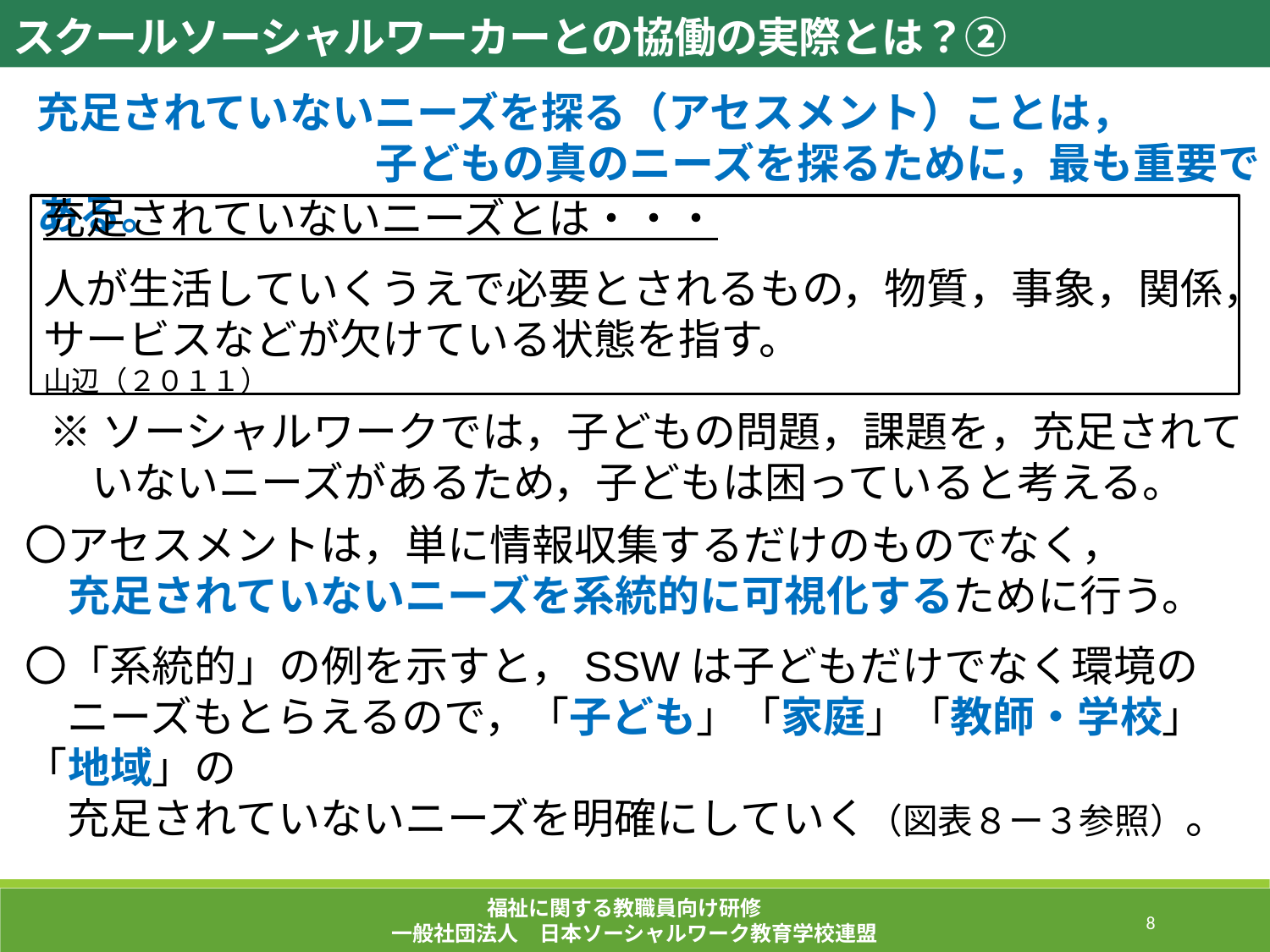

スクールソーシャルワーカーとの協働の実際とは？②
充足されていないニーズを探る（アセスメント）ことは，
　　　　　　　　子どもの真のニーズを探るために，最も重要である。
充足されていないニーズとは・・・

人が生活していくうえで必要とされるもの，物質，事象，関係，
サービスなどが欠けている状態を指す。　　　　　　　　　　山辺（２０１１）
※ソーシャルワークでは，子どもの問題，課題を，充足されて
　いないニーズがあるため，子どもは困っていると考える。
家庭
環境
友人
関係
発達
課題
〇アセスメントは，単に情報収集するだけのものでなく，
　充足されていないニーズを系統的に可視化するために行う。

〇「系統的」の例を示すと，SSWは子どもだけでなく環境の
　ニーズもとらえるので，「子ども」「家庭」「教師・学校」「地域」の
　充足されていないニーズを明確にしていく（図表８ー３参照）。

福祉に関する教職員向け研修
一般社団法人　日本ソーシャルワーク教育学校連盟
8